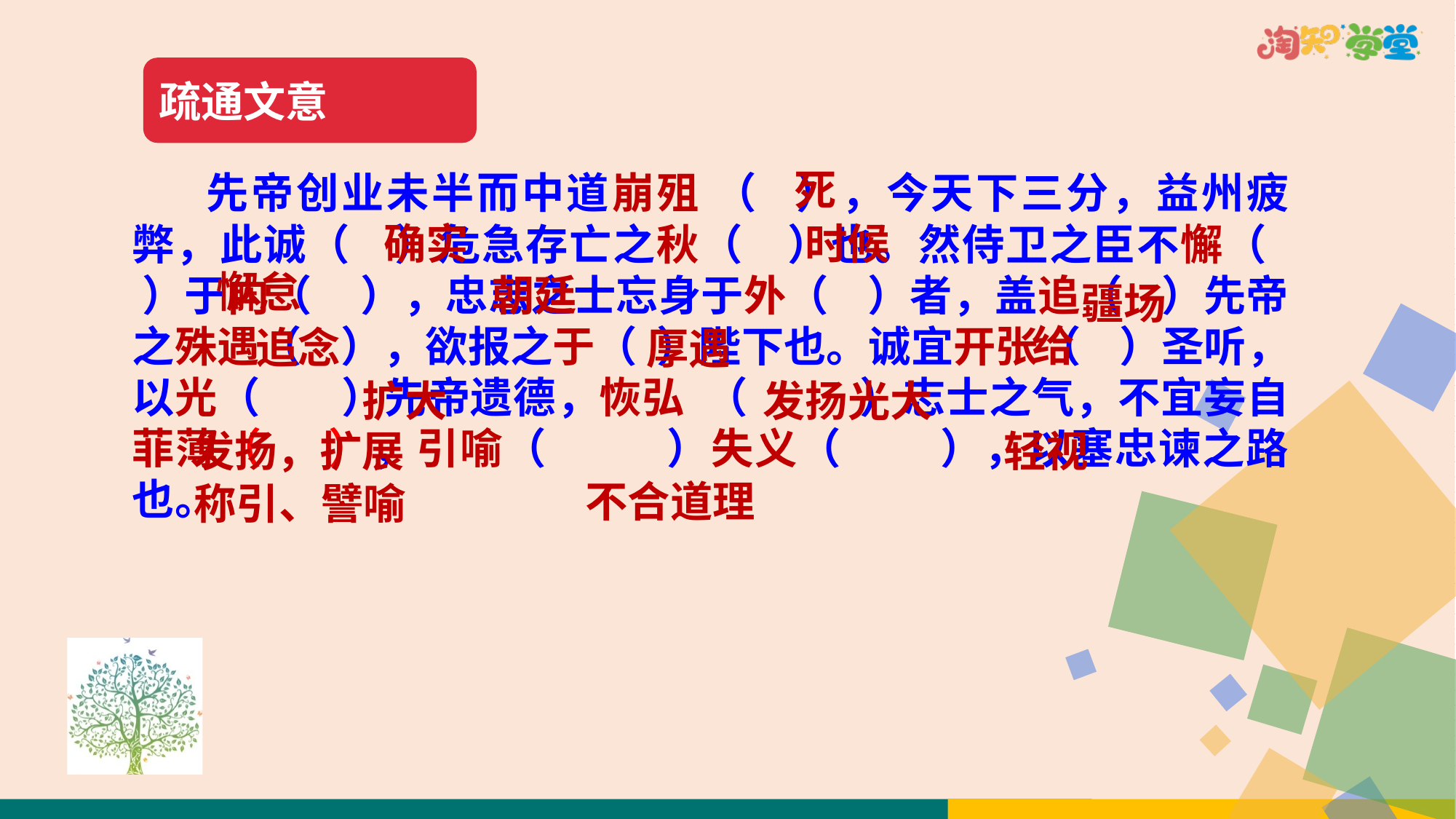

疏通文意
　  先帝创业未半而中道崩殂 （   ），今天下三分，益州疲弊，此诚（    ）危急存亡之秋（    ）也。然侍卫之臣不懈（    ）于内（     ），忠志之士忘身于外（    ）者，盖追（    ）先帝之殊遇（    ），欲报之于（  ）陛下也。诚宜开张（    ）圣听，以光（        ）先帝遗德，恢弘  （           ）志士之气，不宜妄自菲薄（      ），引喻（           ）失义（         ），以塞忠谏之路也。
死
确实
时候
懈怠
朝廷
疆场
给
追念
厚遇
扩大
发扬光大
发扬，扩展
轻视
不合道理
称引、譬喻